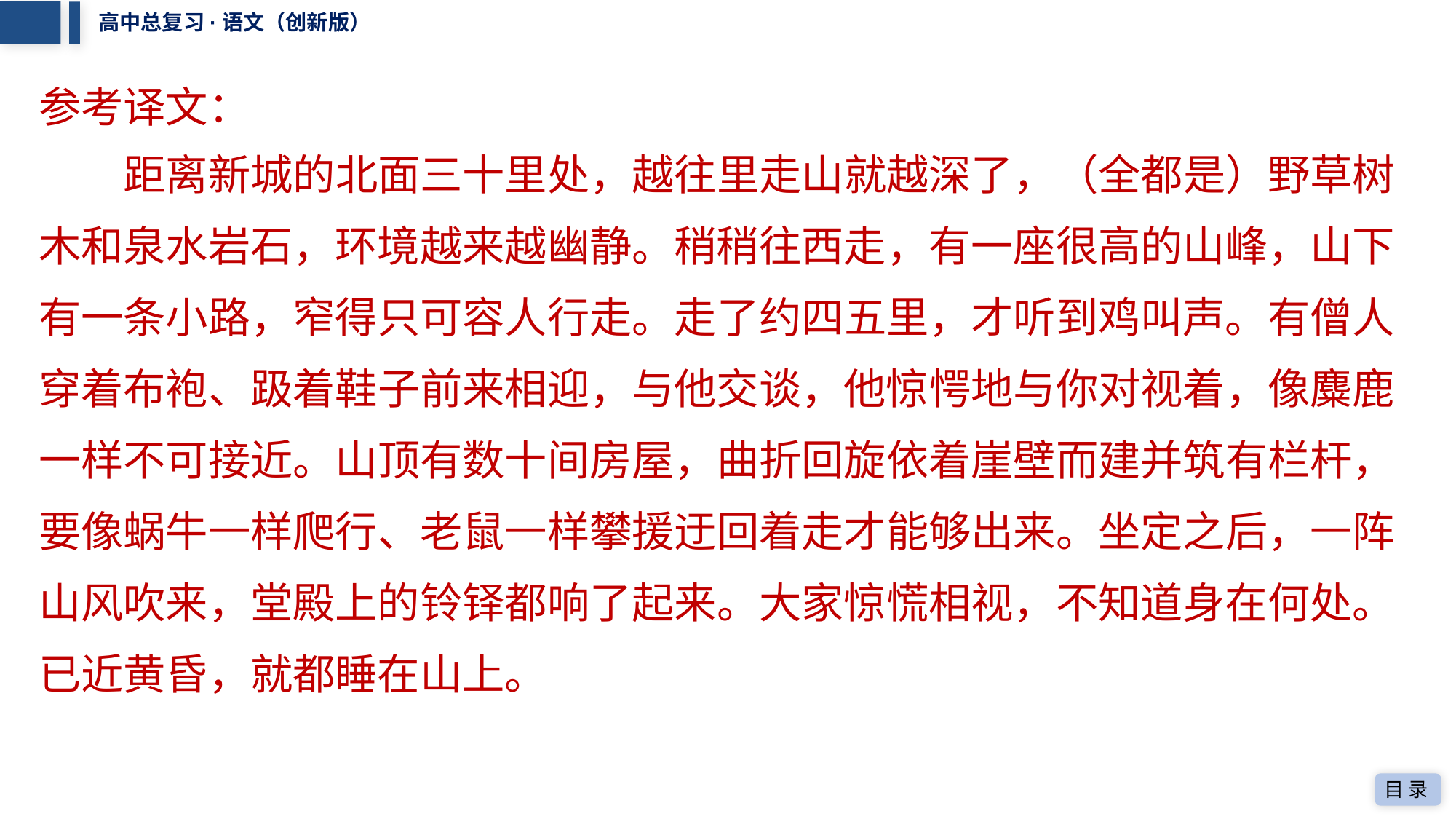

参考译文：
距离新城的北面三十里处，越往里走山就越深了，（全都是）野草树
木和泉水岩石，环境越来越幽静。稍稍往西走，有一座很高的山峰，山下
有一条小路，窄得只可容人行走。走了约四五里，才听到鸡叫声。有僧人
穿着布袍、趿着鞋子前来相迎，与他交谈，他惊愕地与你对视着，像麋鹿
一样不可接近。山顶有数十间房屋，曲折回旋依着崖壁而建并筑有栏杆，
要像蜗牛一样爬行、老鼠一样攀援迂回着走才能够出来。坐定之后，一阵
山风吹来，堂殿上的铃铎都响了起来。大家惊慌相视，不知道身在何处。
已近黄昏，就都睡在山上。